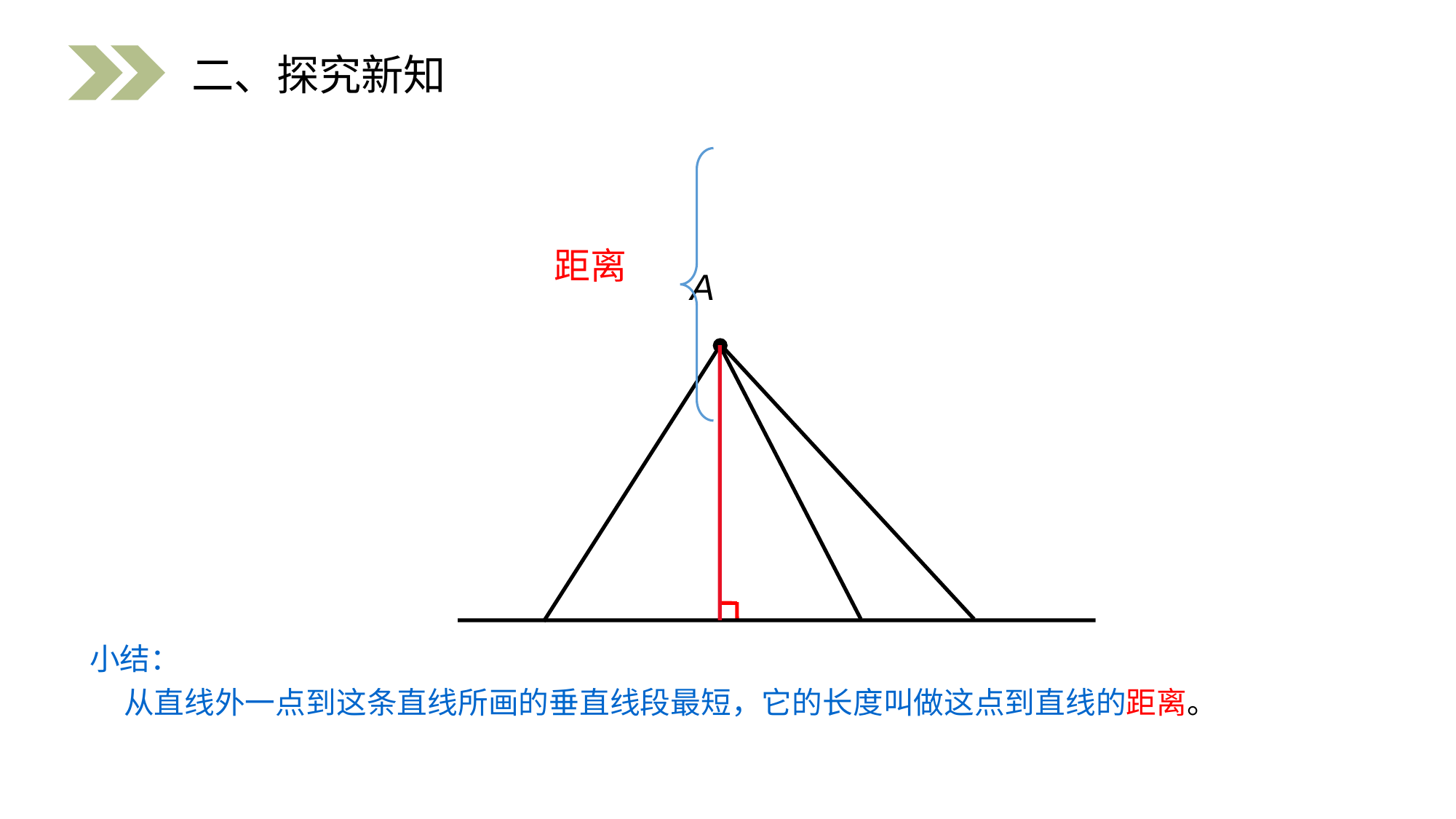

二、探究新知

距离
A

小结：
    从直线外一点到这条直线所画的垂直线段最短，它的长度叫做这点到直线的距离。